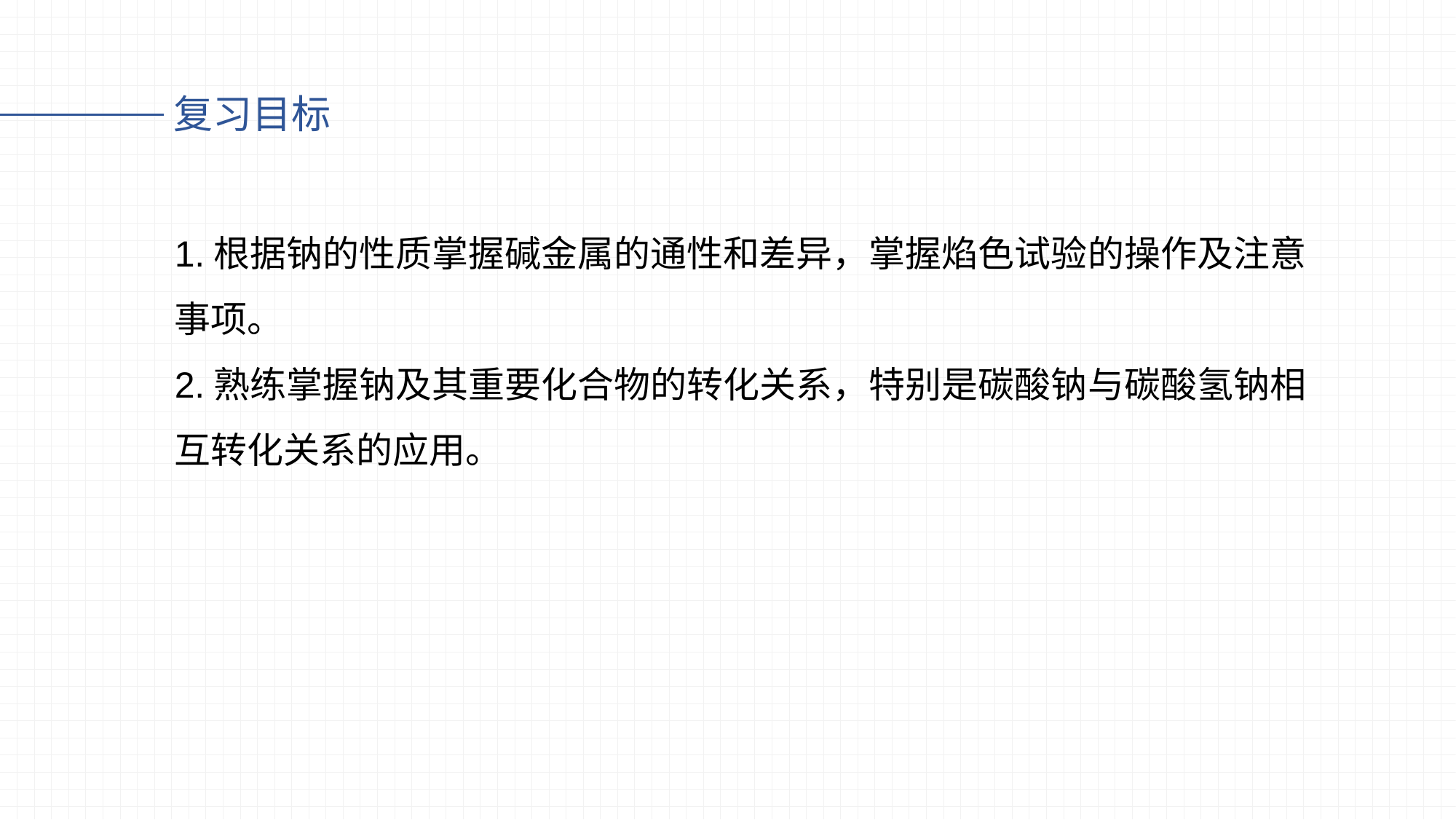

复习目标
1.根据钠的性质掌握碱金属的通性和差异，掌握焰色试验的操作及注意事项。
2.熟练掌握钠及其重要化合物的转化关系，特别是碳酸钠与碳酸氢钠相互转化关系的应用。